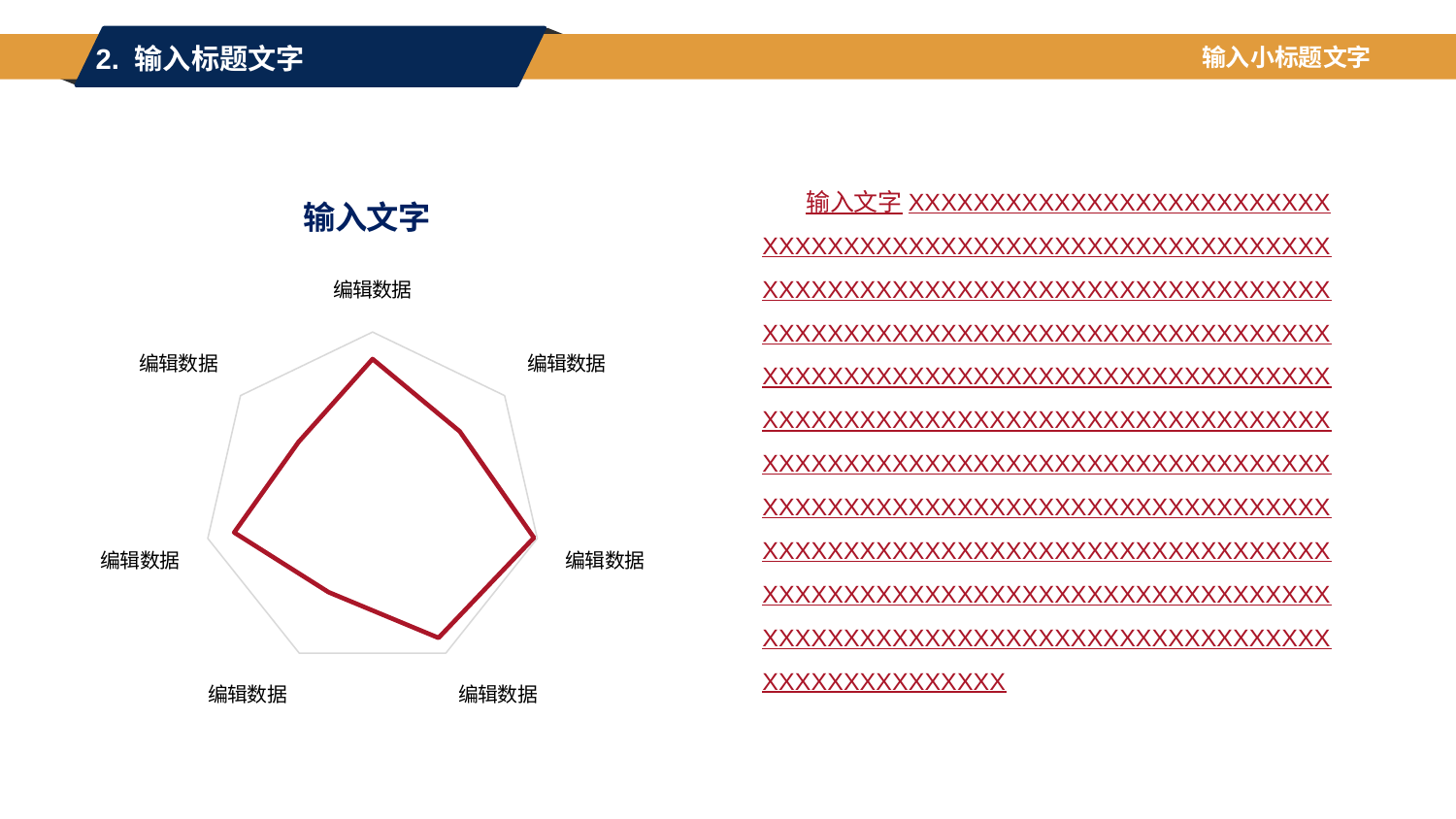

2. 输入标题文字
输入小标题文字

       输入文字XXXXXXXXXXXXXXXXXXXXXXXXXX
XXXXXXXXXXXXXXXXXXXXXXXXXXXXXXXXXXXXXXXXXXXXXXXXXXXXXXXXXXXXXXXXXXXXXXXXXXXXXXXXXXXXXXXXXXXXXXXXXXXXXXXXXXXXXXXXXXXXXXXXXXXXXXXXXXXXXXXXXXXXXXXXXXXXXXXXXXXXXXXXXXXXXXXXXXXXXXXXXXXXXXXXXXXXXXXXXXXXXXXXXXXXXXXXXXXXXXXXXXXXXXXXXXXXXXXXXXXXXXXXXXXXXXXXXXXXXXXXXXXXXXXXXXXXXXXXXXXXXXXXXXXXXXXXXXXXXXXXXXXXXXXXXXXXXXXXXXXXXXXXXXXXXXXXXXXXXXXXXXXXXXXXXXXXXXXXXXXXXXXXXXXXX

### Chart: 输入文字

| Category | 编辑数据 |
|---|---|
| 编辑数据 | 42.0 |
| 编辑数据 | 33.0 |
| 编辑数据 | 49.0 |
| 编辑数据 | 45.0 |
| 编辑数据 | 30.0 |
| 编辑数据 | 42.0 |
| 编辑数据 | 28.0 |